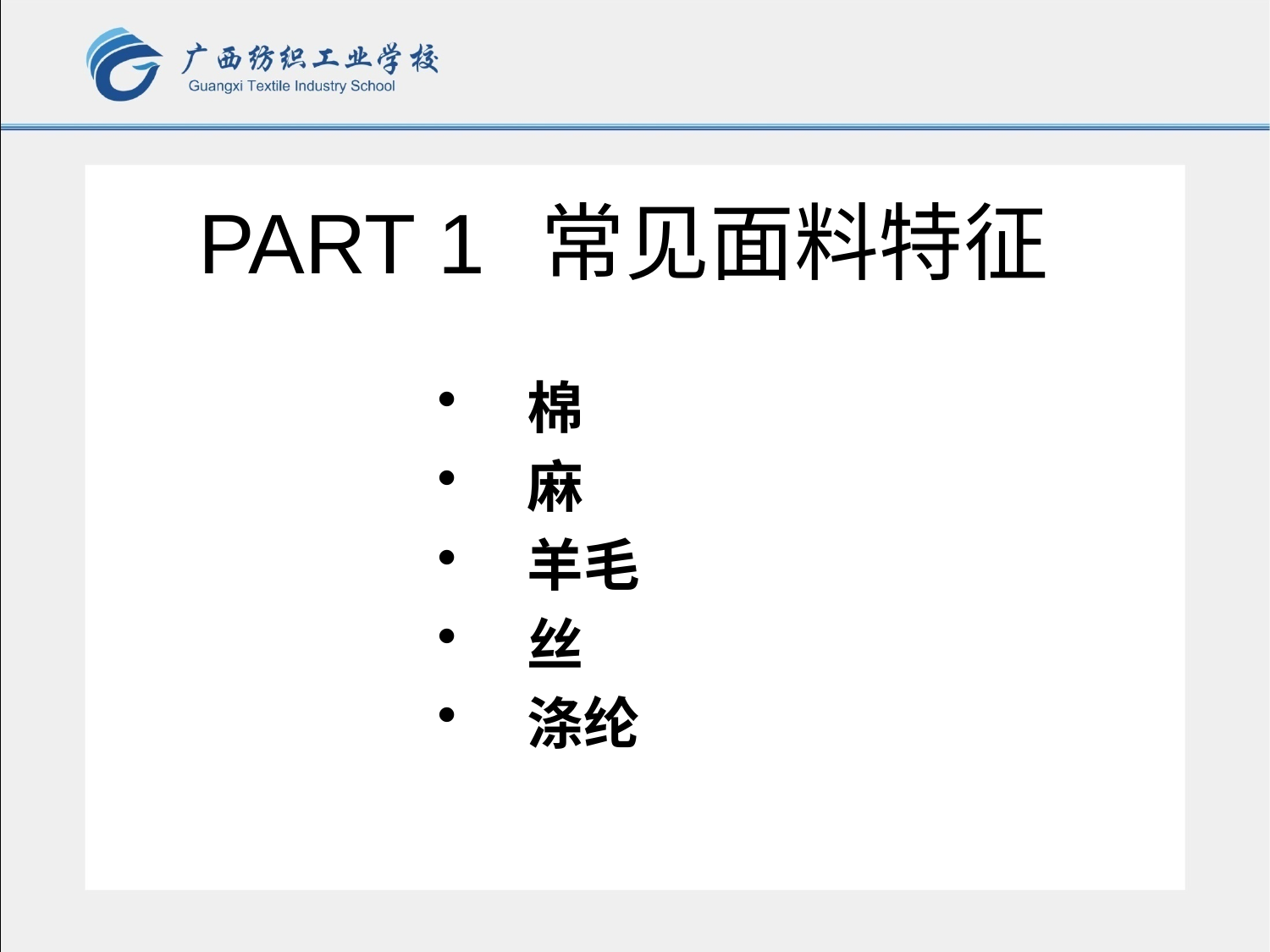

# PART 1 常见面料特征
 棉
 麻
 羊毛
 丝
 涤纶